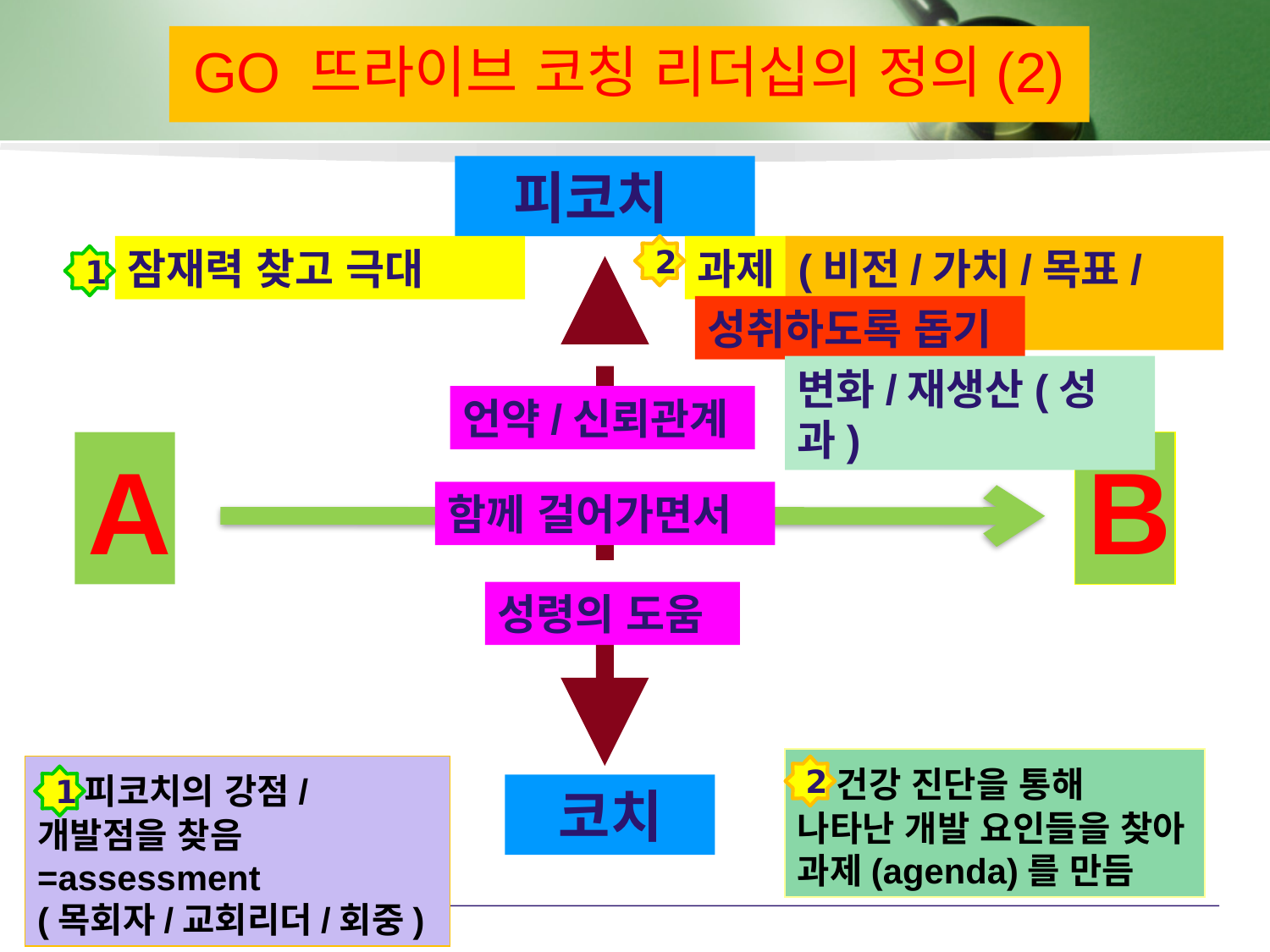

GO 뜨라이브 코칭 리더십의 정의(2)
   피코치
(비전/가치/목표/전략)
잠재력 찾고 극대
2
과제
1
성취하도록 돕기
변화/재생산(성과)
언약/신뢰관계
A
B
함께 걸어가면서
성령의 도움
   건강 진단을 통해   나타난 개발 요인들을 찾아 과제(agenda)를 만듬
    피코치의 강점/ 개발점을 찾음=assessment
(목회자/교회리더/회중)
2
1
  코치